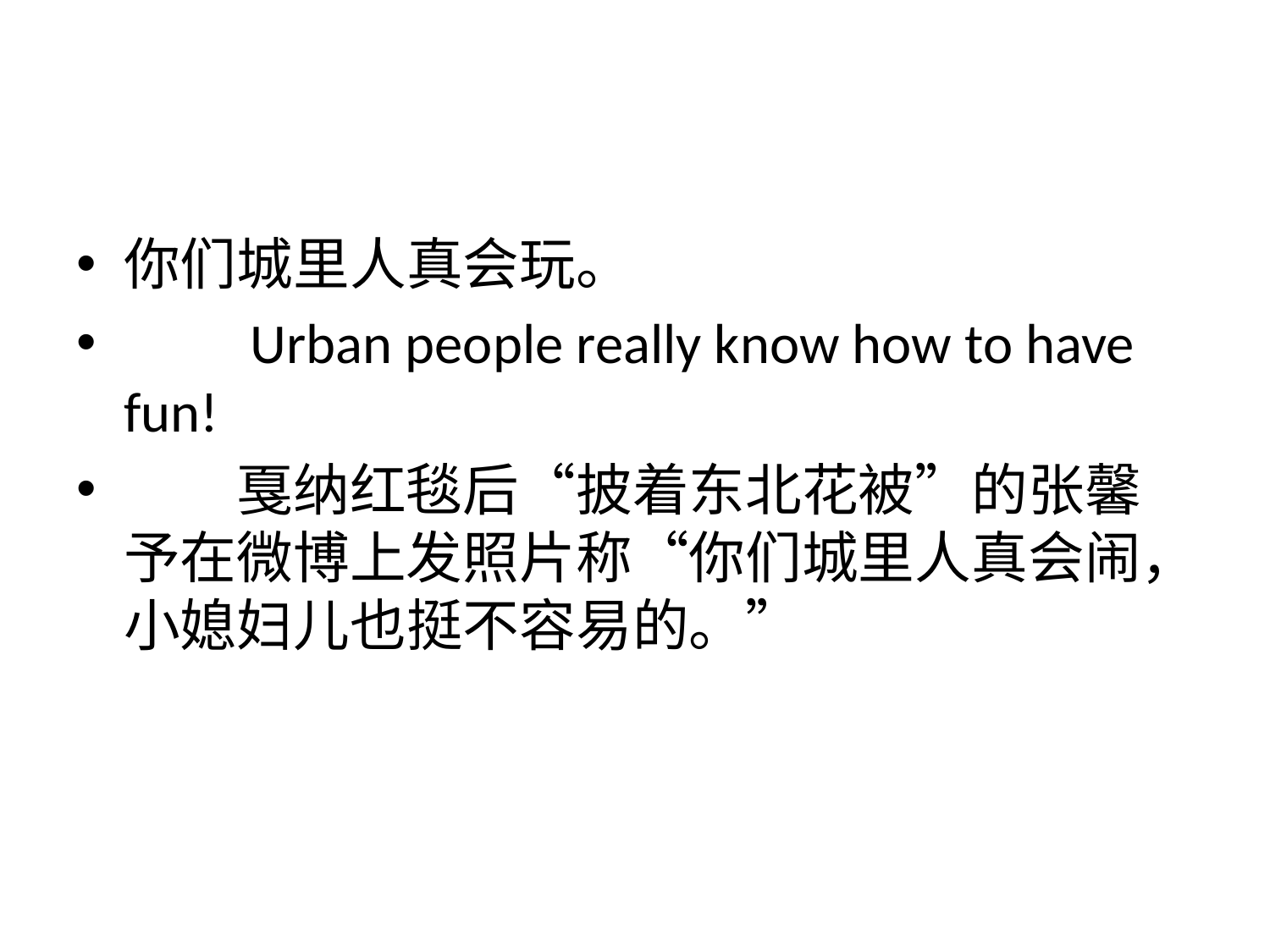

#
你们城里人真会玩。
　　Urban people really know how to have fun!
　　戛纳红毯后“披着东北花被”的张馨予在微博上发照片称“你们城里人真会闹，小媳妇儿也挺不容易的。”